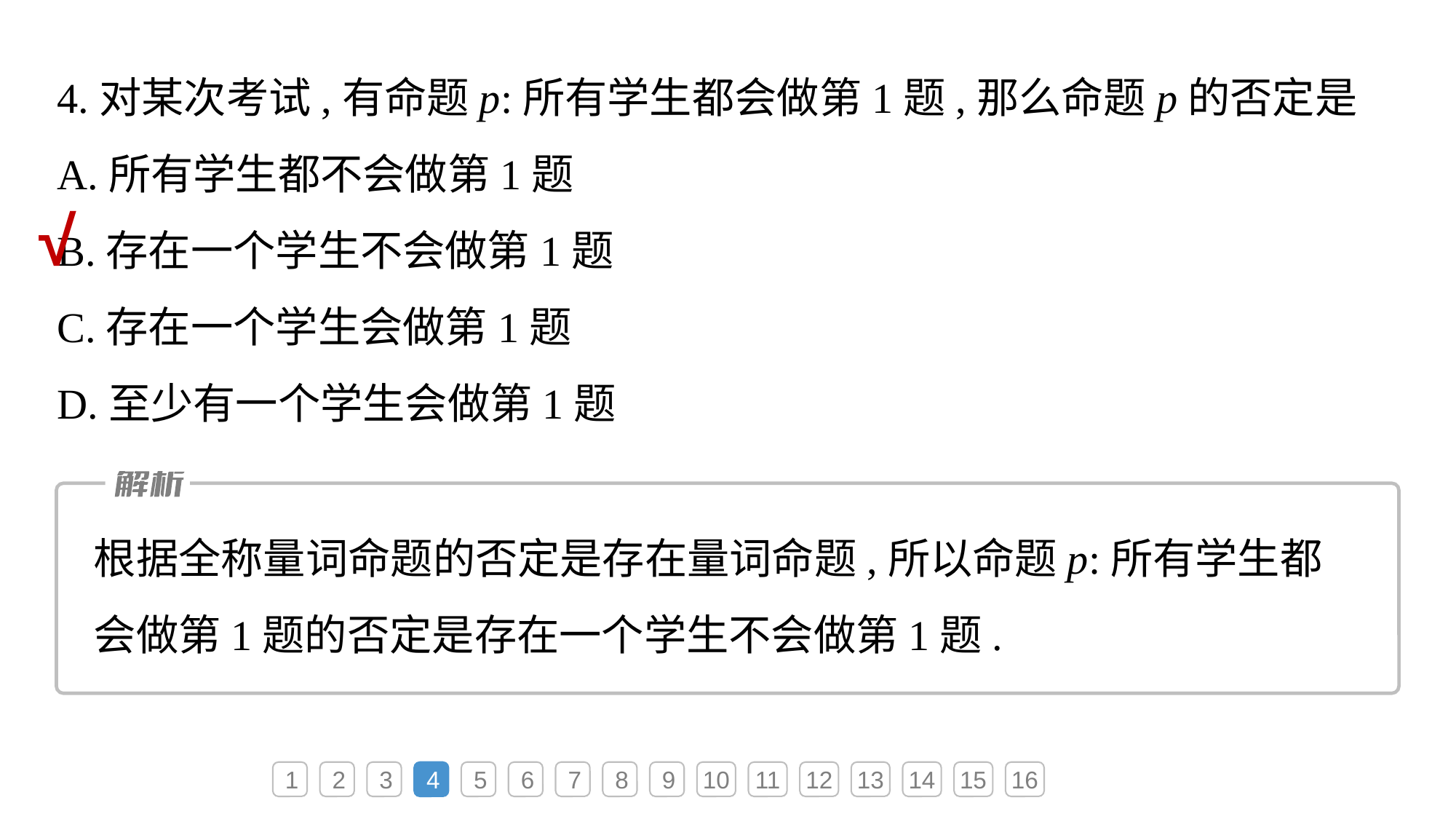

4.对某次考试,有命题p:所有学生都会做第1题,那么命题p的否定是
A.所有学生都不会做第1题
B.存在一个学生不会做第1题
C.存在一个学生会做第1题
D.至少有一个学生会做第1题
√

根据全称量词命题的否定是存在量词命题,所以命题p:所有学生都会做第1题的否定是存在一个学生不会做第1题.
1
2
3
4
5
6
7
8
9
10
11
12
13
14
15
16